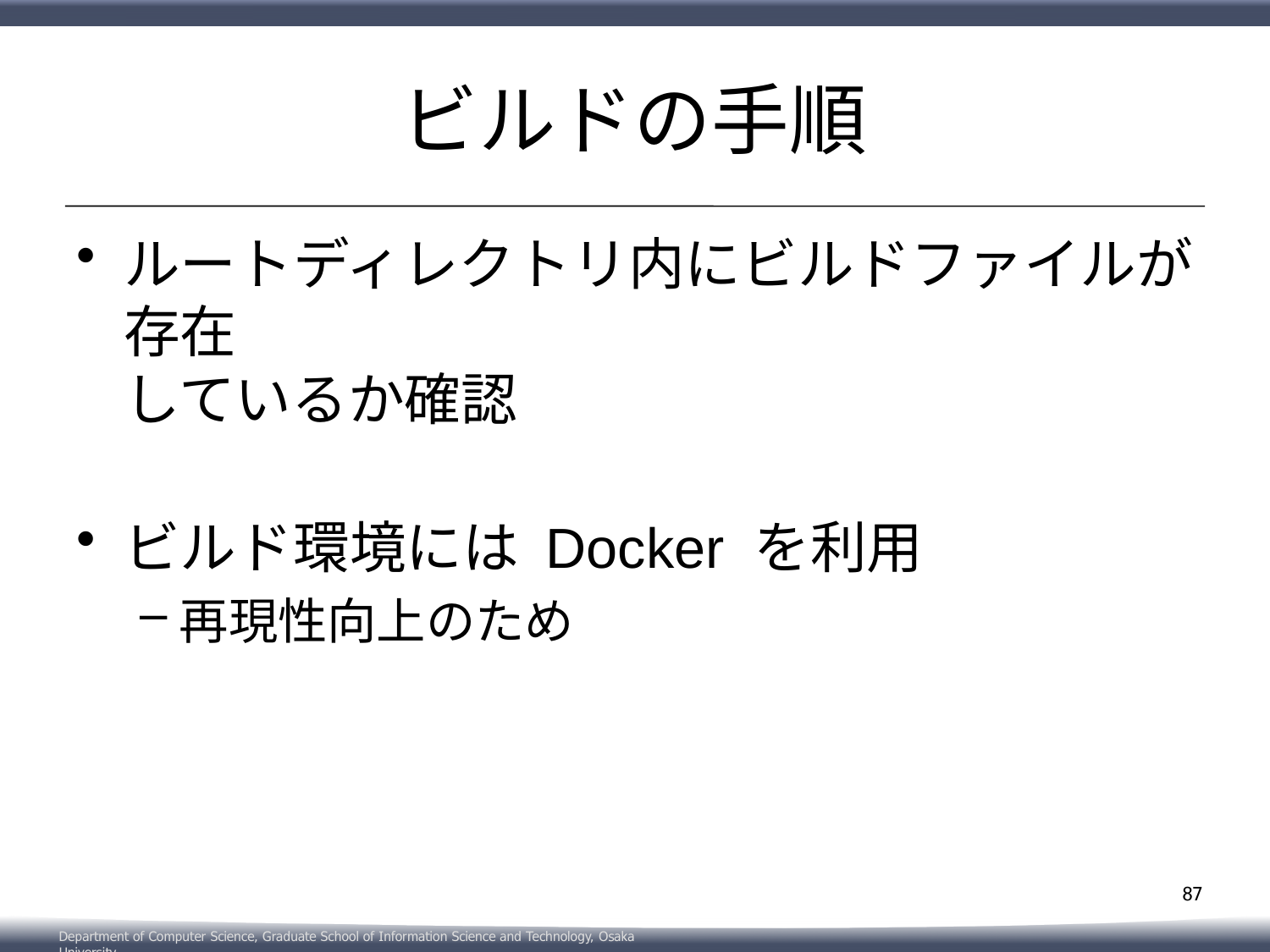

# ビルドの手順
ルートディレクトリ内にビルドファイルが存在
しているか確認

ビルド環境には Docker を利用
再現性向上のため
87